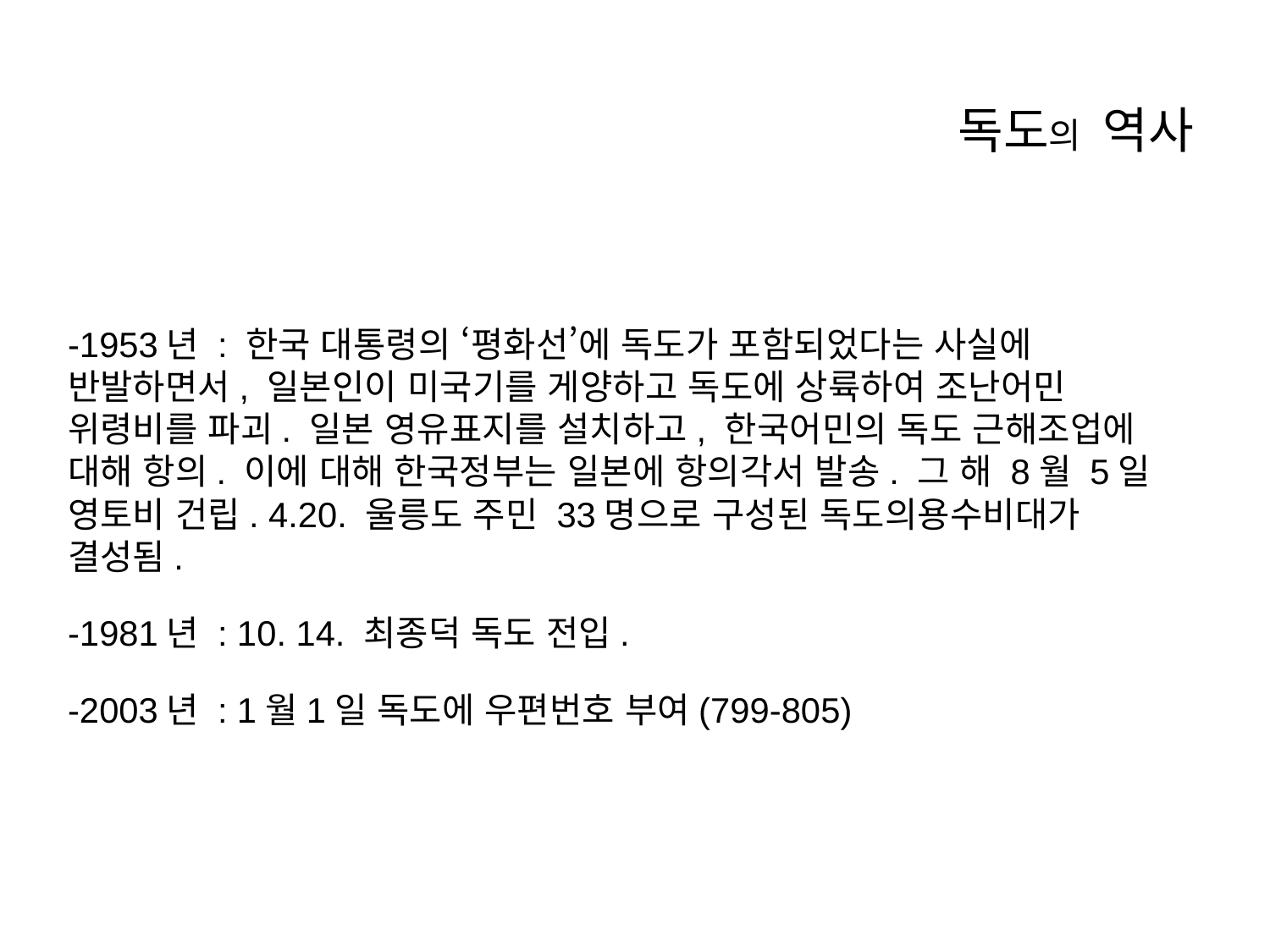

# 독도의 역사
-1953년 : 한국 대통령의 ‘평화선’에 독도가 포함되었다는 사실에 반발하면서, 일본인이 미국기를 게양하고 독도에 상륙하여 조난어민 위령비를 파괴. 일본 영유표지를 설치하고, 한국어민의 독도 근해조업에 대해 항의. 이에 대해 한국정부는 일본에 항의각서 발송. 그 해 8월 5일 영토비 건립. 4.20. 울릉도 주민 33명으로 구성된 독도의용수비대가 결성됨.

-1981년 : 10. 14. 최종덕 독도 전입.

-2003년 : 1월1일 독도에 우편번호 부여(799-805)